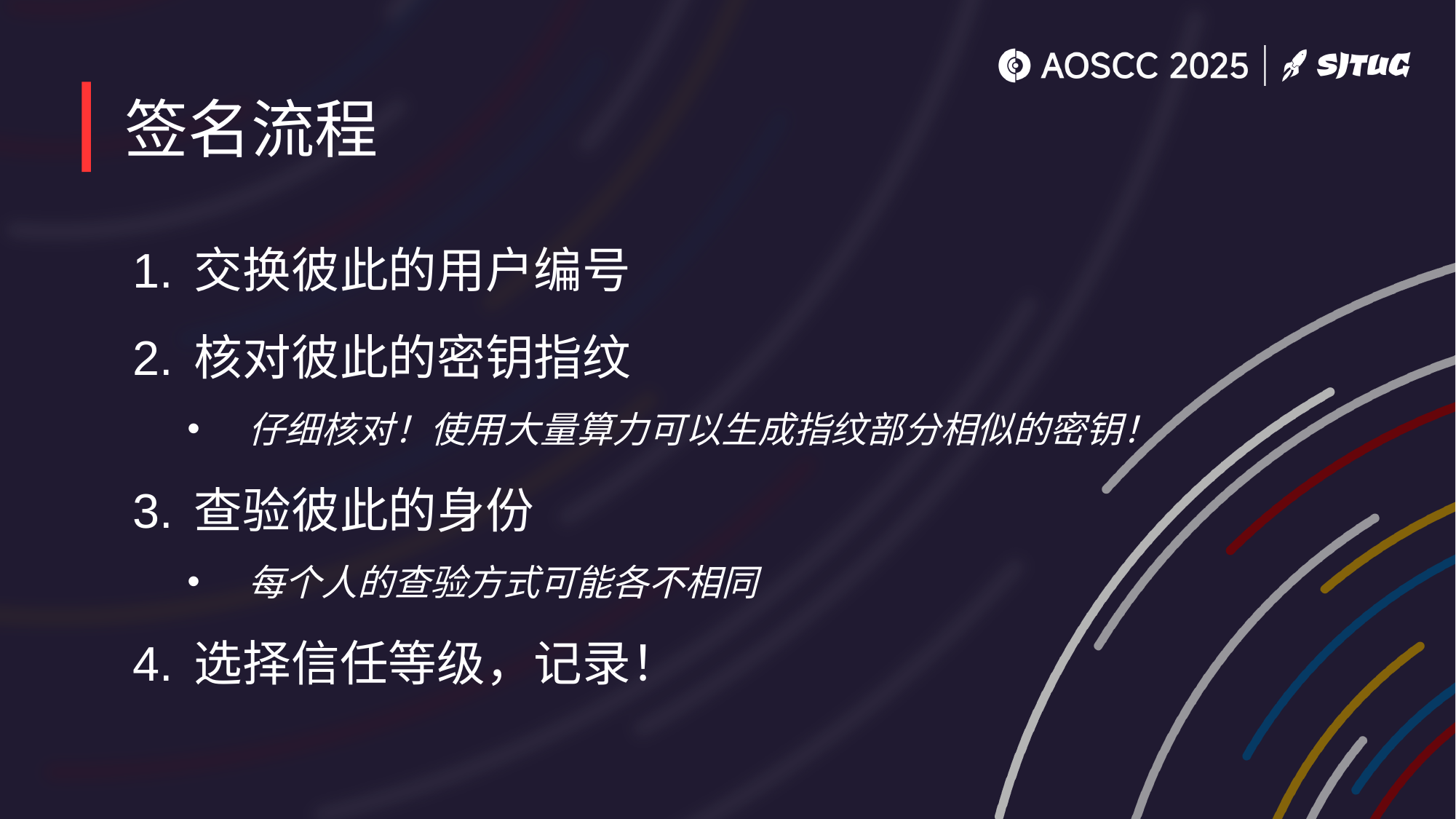

# 签名流程
交换彼此的用户编号
核对彼此的密钥指纹
仔细核对！使用大量算力可以生成指纹部分相似的密钥！
查验彼此的身份
每个人的查验方式可能各不相同
选择信任等级，记录！